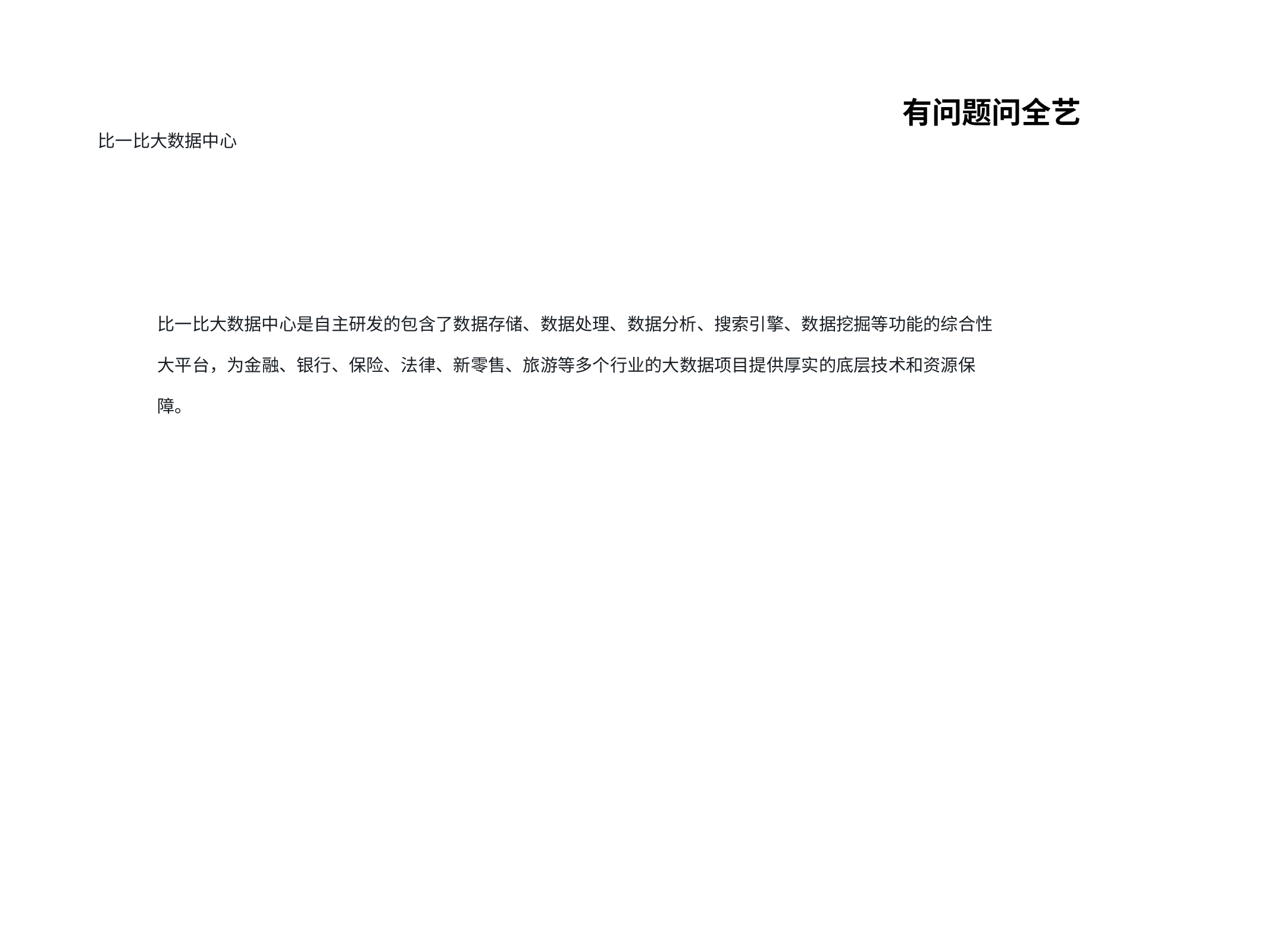

# 比一比大数据中心
有问题问全艺
比一比大数据中心是自主研发的包含了数据存储、数据处理、数据分析、搜索引擎、数据挖掘等功能的综合性大平台，为金融、银行、保险、法律、新零售、旅游等多个行业的大数据项目提供厚实的底层技术和资源保障。